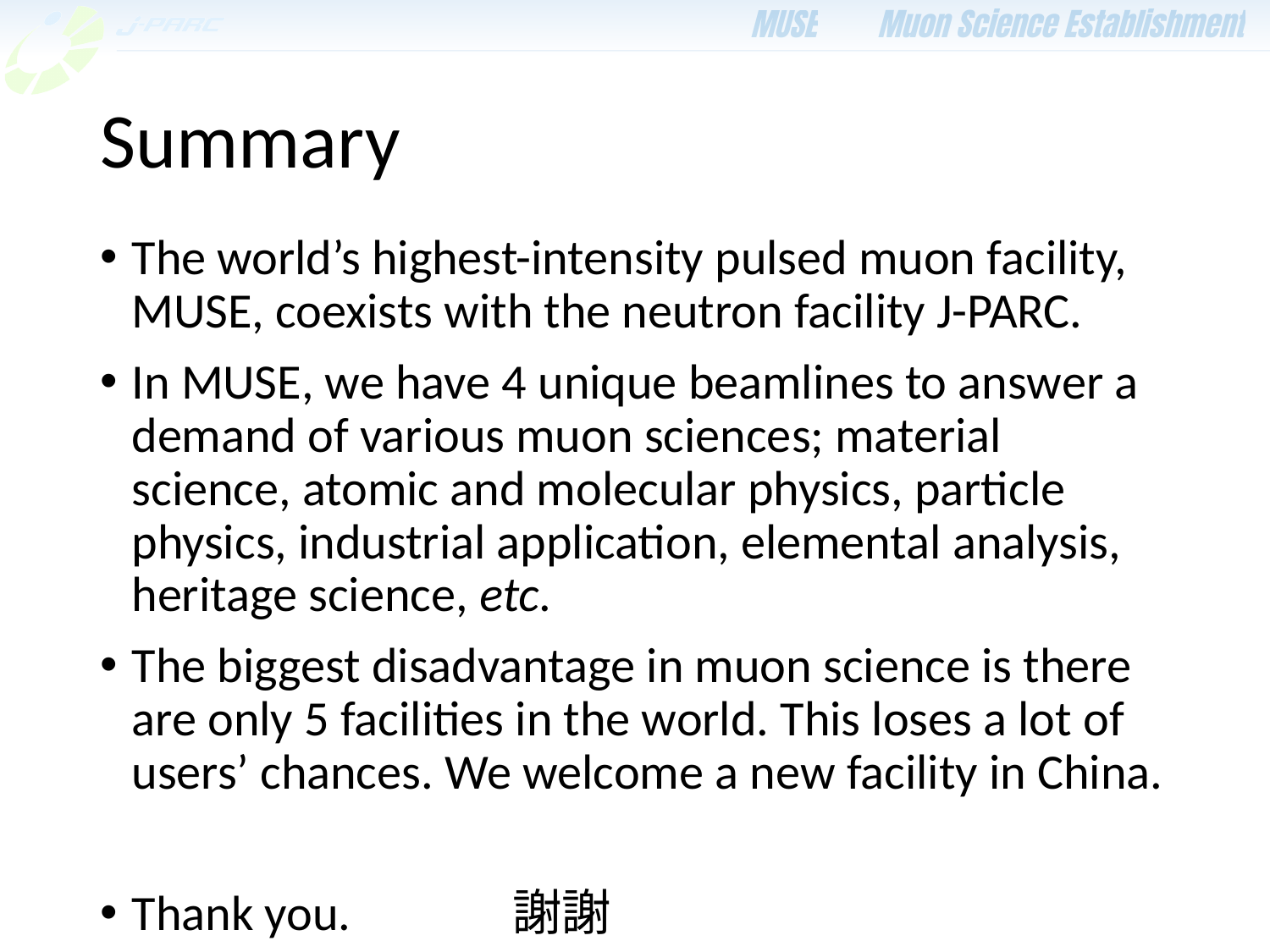

# Summary
The world’s highest-intensity pulsed muon facility, MUSE, coexists with the neutron facility J-PARC.
In MUSE, we have 4 unique beamlines to answer a demand of various muon sciences; material science, atomic and molecular physics, particle physics, industrial application, elemental analysis, heritage science, etc.
The biggest disadvantage in muon science is there are only 5 facilities in the world. This loses a lot of users’ chances. We welcome a new facility in China.

Thank you.		謝謝